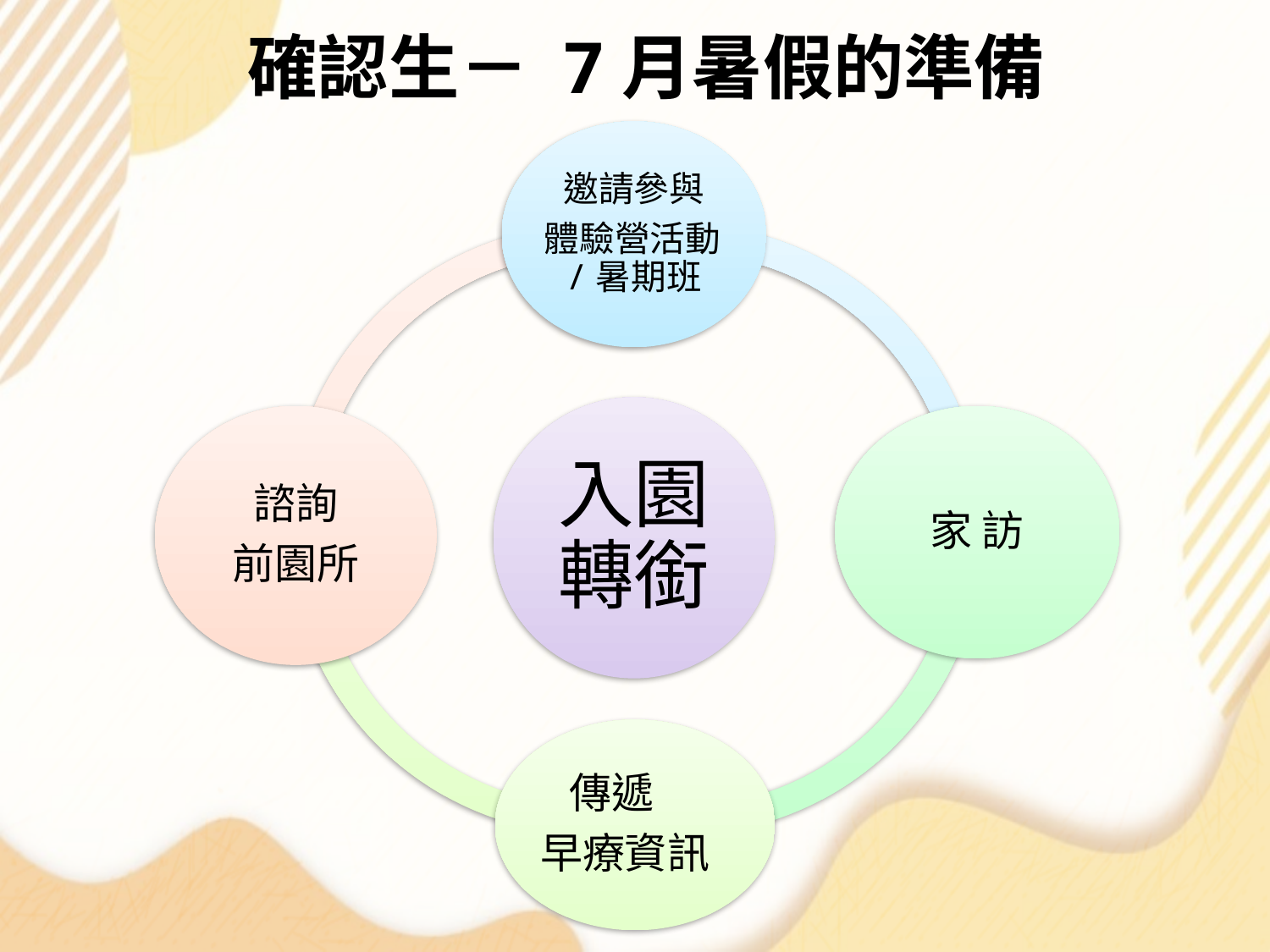

# 確認生－ 7月暑假的準備
入園轉銜
邀請參與
體驗營活動/暑期班
家 訪
  傳遞
早療資訊
諮詢
前園所